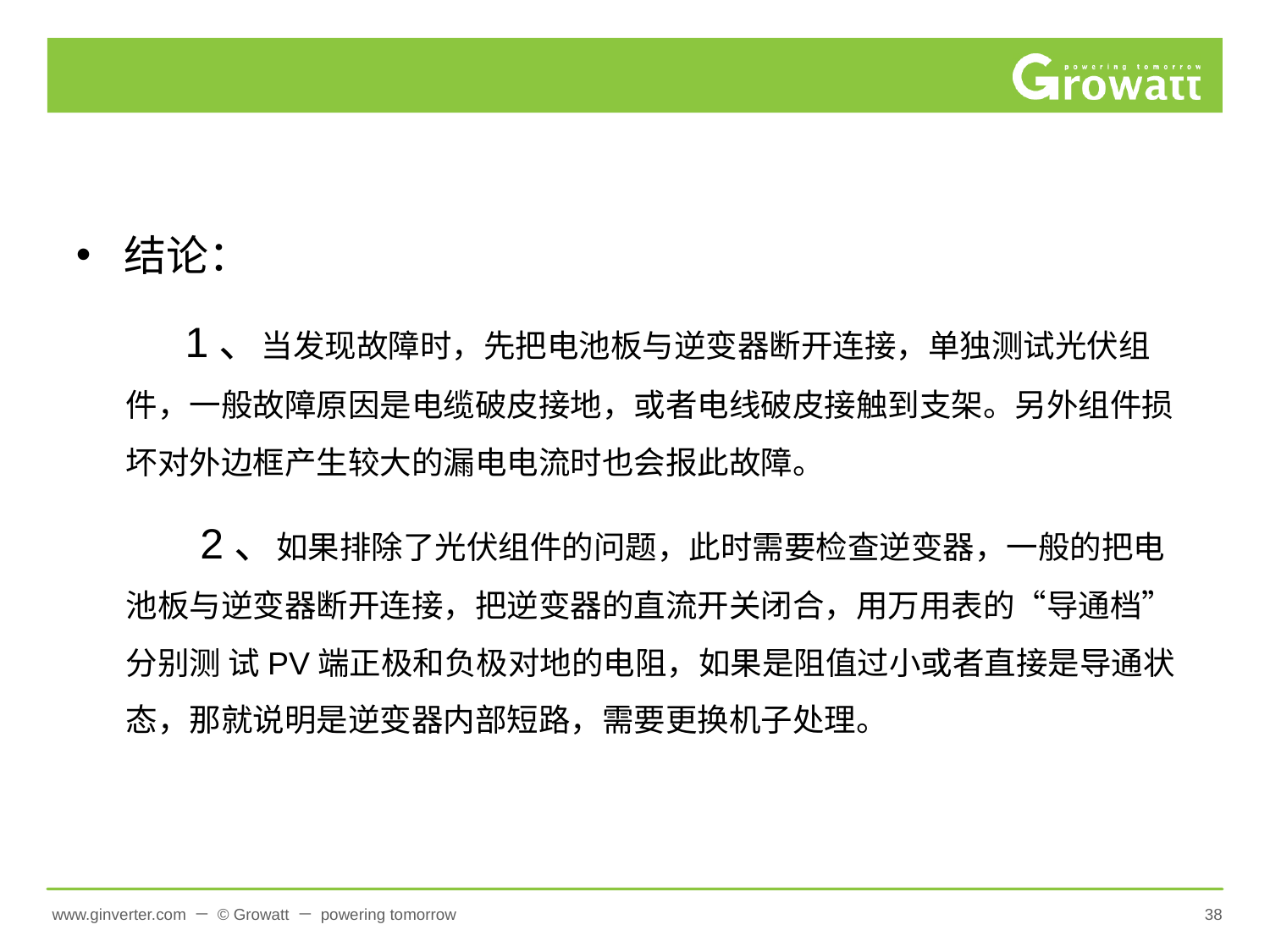

#
结论：
     1、当发现故障时，先把电池板与逆变器断开连接，单独测试光伏组件，一般故障原因是电缆破皮接地，或者电线破皮接触到支架。另外组件损坏对外边框产生较大的漏电电流时也会报此故障。
        2、如果排除了光伏组件的问题，此时需要检查逆变器，一般的把电池板与逆变器断开连接，把逆变器的直流开关闭合，用万用表的“导通档”分别测 试PV端正极和负极对地的电阻，如果是阻值过小或者直接是导通状态，那就说明是逆变器内部短路，需要更换机子处理。